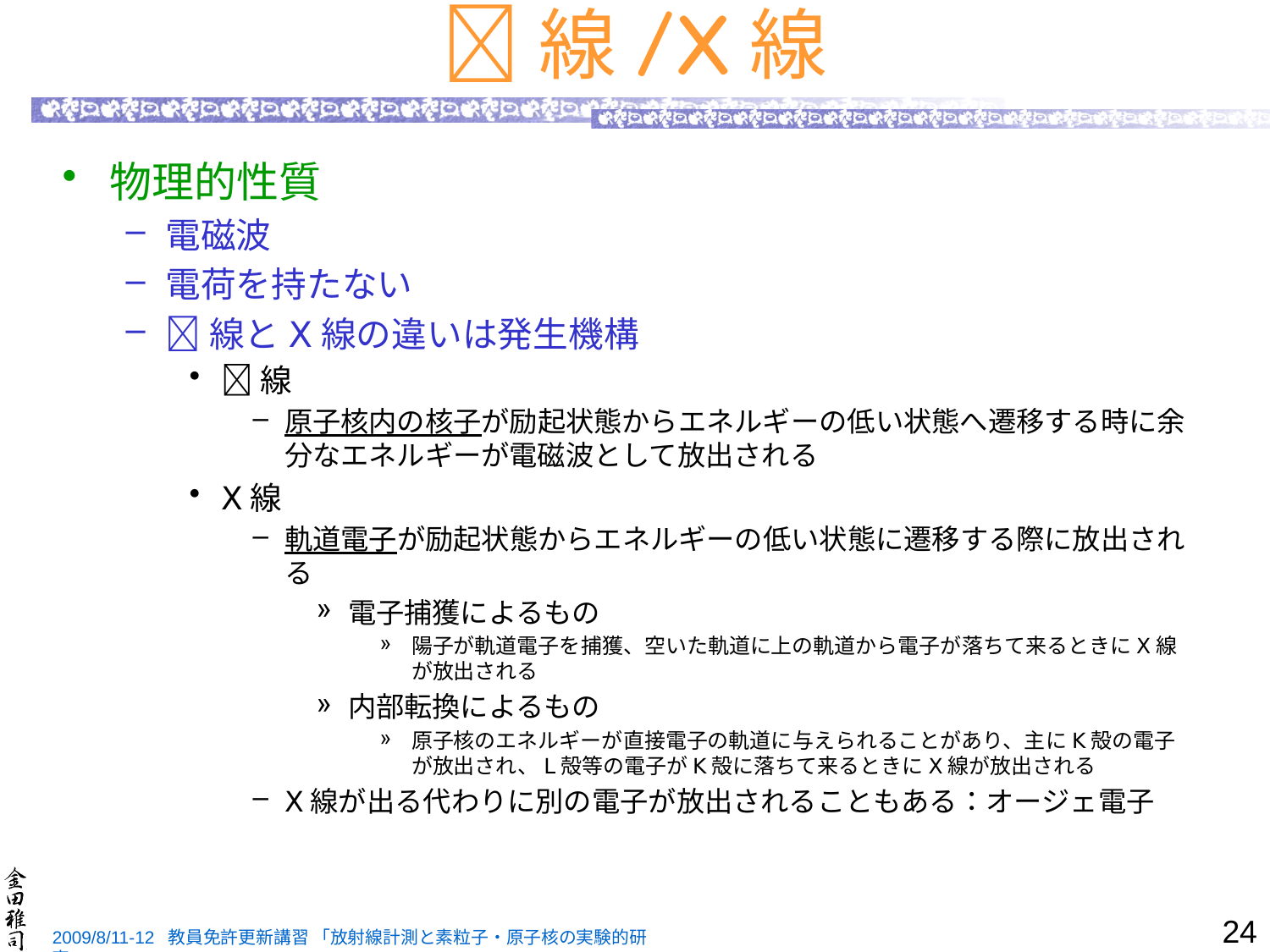

# γ線/X線
物理的性質
電磁波
電荷を持たない
γ線とX線の違いは発生機構
γ線
原子核内の核子が励起状態からエネルギーの低い状態へ遷移する時に余分なエネルギーが電磁波として放出される
X線
軌道電子が励起状態からエネルギーの低い状態に遷移する際に放出される
電子捕獲によるもの
陽子が軌道電子を捕獲、空いた軌道に上の軌道から電子が落ちて来るときにX線が放出される
内部転換によるもの
原子核のエネルギーが直接電子の軌道に与えられることがあり、主にK殻の電子が放出され、L殻等の電子がK殻に落ちて来るときにX線が放出される
X線が出る代わりに別の電子が放出されることもある：オージェ電子

24
2009/8/11-12  教員免許更新講習 「放射線計測と素粒子・原子核の実験的研究」